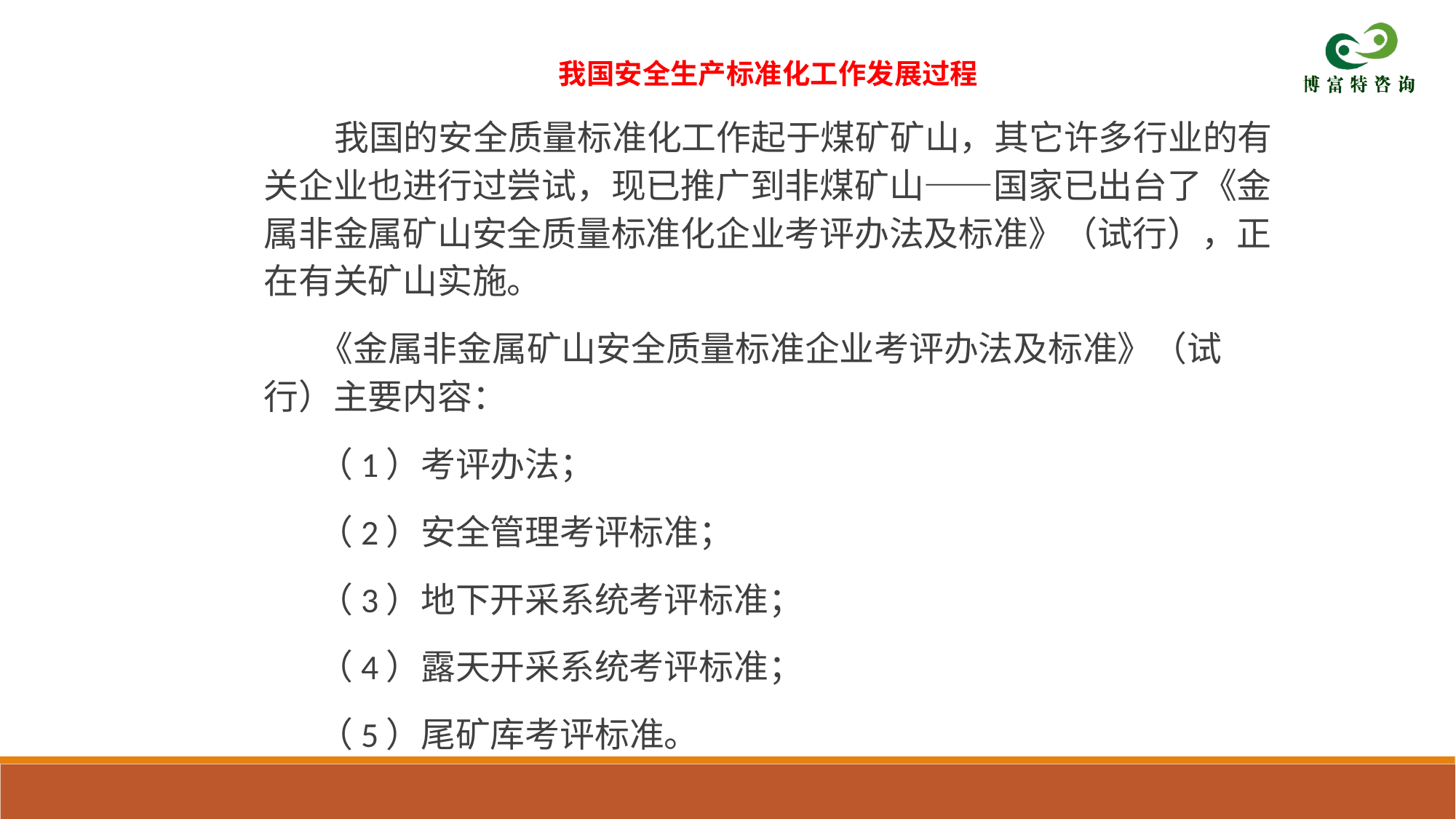

我国安全生产标准化工作发展过程
        我国的安全质量标准化工作起于煤矿矿山，其它许多行业的有关企业也进行过尝试，现已推广到非煤矿山——国家已出台了《金属非金属矿山安全质量标准化企业考评办法及标准》（试行），正在有关矿山实施。
      《金属非金属矿山安全质量标准企业考评办法及标准》（试行）主要内容：
      （1）考评办法；
      （2）安全管理考评标准；
      （3）地下开采系统考评标准；
      （4）露天开采系统考评标准；
      （5）尾矿库考评标准。